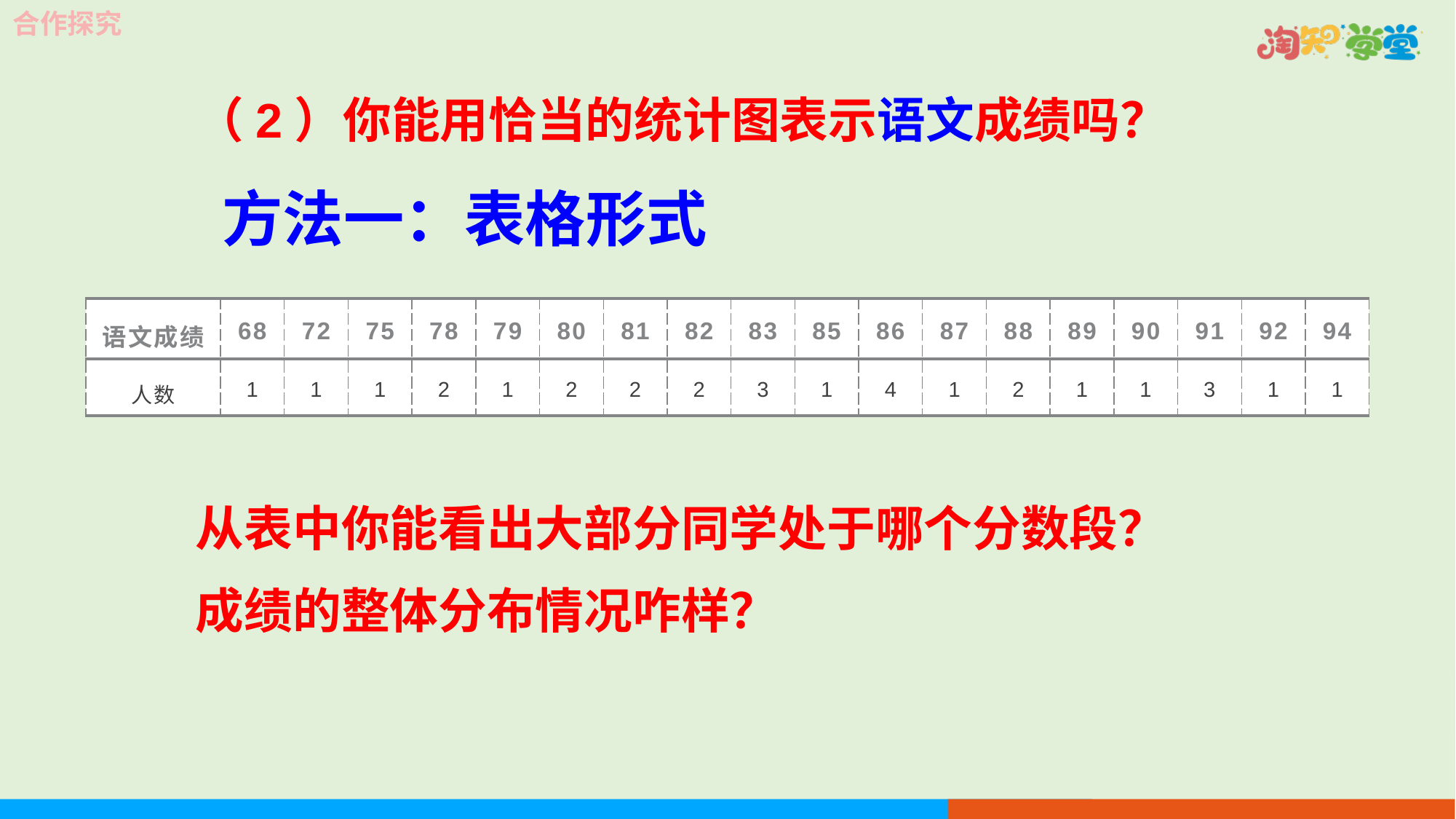

合作探究
（2）你能用恰当的统计图表示语文成绩吗？
方法一：表格形式
| 语文成绩 | 68 | 72 | 75 | 78 | 79 | 80 | 81 | 82 | 83 | 85 | 86 | 87 | 88 | 89 | 90 | 91 | 92 | 94 |
| --- | --- | --- | --- | --- | --- | --- | --- | --- | --- | --- | --- | --- | --- | --- | --- | --- | --- | --- |
| 人数 | 1 | 1 | 1 | 2 | 1 | 2 | 2 | 2 | 3 | 1 | 4 | 1 | 2 | 1 | 1 | 3 | 1 | 1 |
从表中你能看出大部分同学处于哪个分数段？
成绩的整体分布情况咋样？